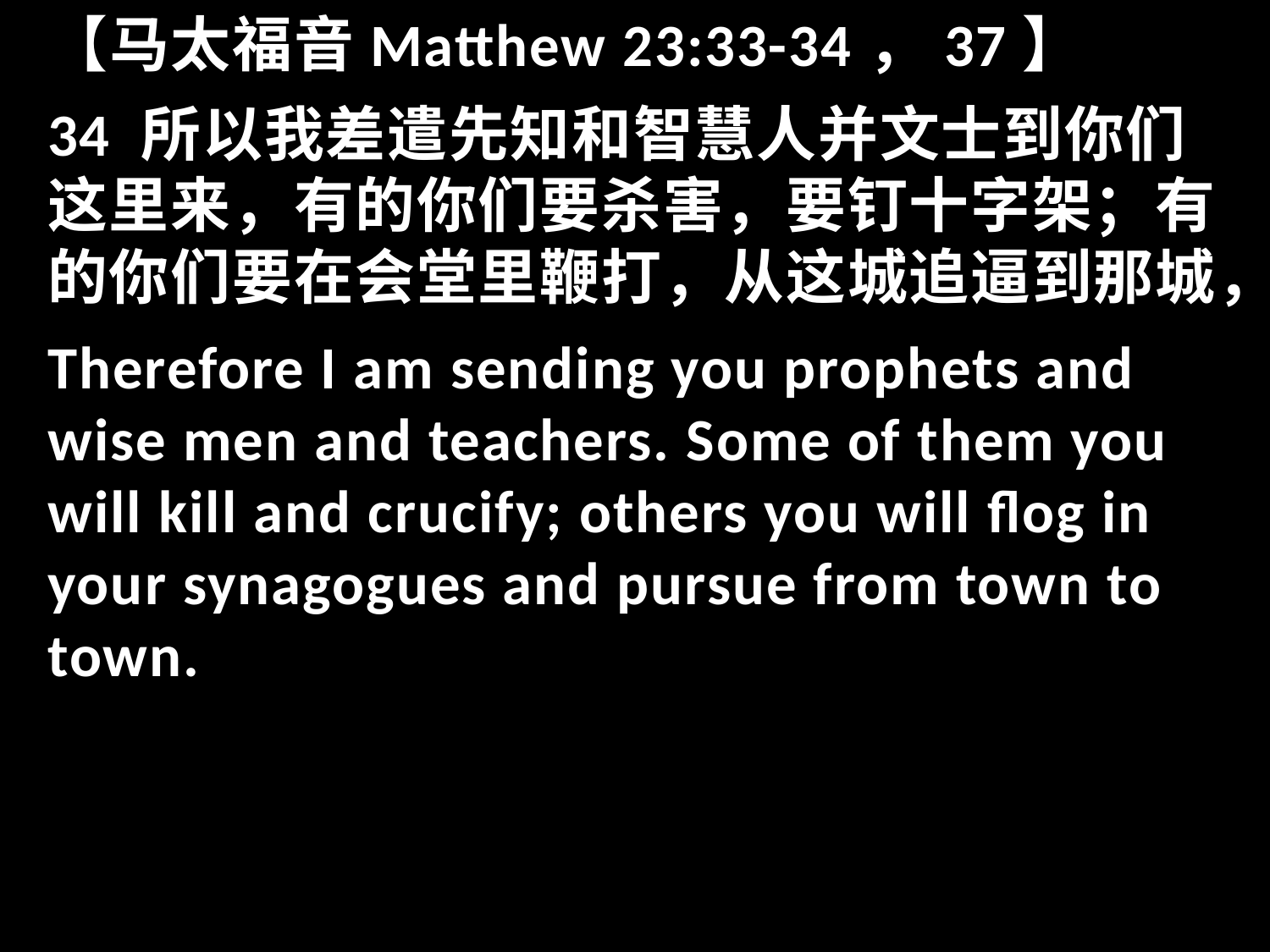

【马太福音Matthew 23:33-34，37】
34 所以我差遣先知和智慧人并文士到你们这里来，有的你们要杀害，要钉十字架；有的你们要在会堂里鞭打，从这城追逼到那城，
Therefore I am sending you prophets and wise men and teachers. Some of them you will kill and crucify; others you will flog in your synagogues and pursue from town to town.